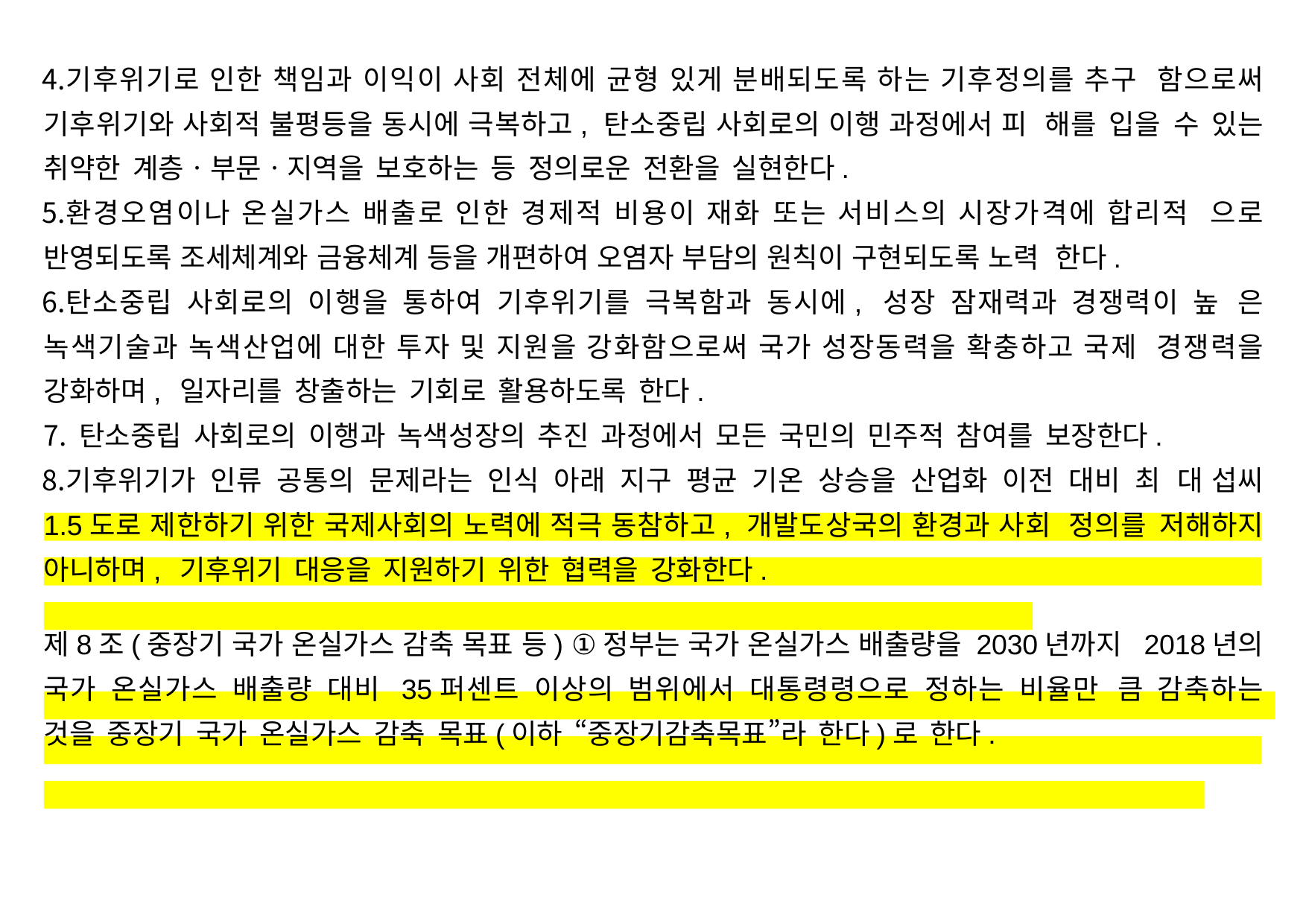

기후위기로 인한 책임과 이익이 사회 전체에 균형 있게 분배되도록 하는 기후정의를 추구  함으로써 기후위기와 사회적 불평등을 동시에 극복하고, 탄소중립 사회로의 이행 과정에서 피  해를 입을 수 있는 취약한 계층ㆍ부문ㆍ지역을 보호하는 등 정의로운 전환을 실현한다.
환경오염이나 온실가스 배출로 인한 경제적 비용이 재화 또는 서비스의 시장가격에 합리적  으로 반영되도록 조세체계와 금융체계 등을 개편하여 오염자 부담의 원칙이 구현되도록 노력  한다.
탄소중립 사회로의 이행을 통하여 기후위기를 극복함과 동시에, 성장 잠재력과 경쟁력이 높  은 녹색기술과 녹색산업에 대한 투자 및 지원을 강화함으로써 국가 성장동력을 확충하고 국제  경쟁력을 강화하며, 일자리를 창출하는 기회로 활용하도록 한다.
탄소중립 사회로의 이행과 녹색성장의 추진 과정에서 모든 국민의 민주적 참여를 보장한다.
기후위기가 인류 공통의 문제라는 인식 아래 지구 평균 기온 상승을 산업화 이전 대비 최  대 섭씨 1.5도로 제한하기 위한 국제사회의 노력에 적극 동참하고, 개발도상국의 환경과 사회  정의를 저해하지 아니하며, 기후위기 대응을 지원하기 위한 협력을 강화한다.

제8조(중장기 국가 온실가스 감축 목표 등) ①정부는 국가 온실가스 배출량을 2030년까지  2018년의 국가 온실가스 배출량 대비 35퍼센트 이상의 범위에서 대통령령으로 정하는 비율만  큼 감축하는 것을 중장기 국가 온실가스 감축 목표(이하 “중장기감축목표”라 한다)로 한다.